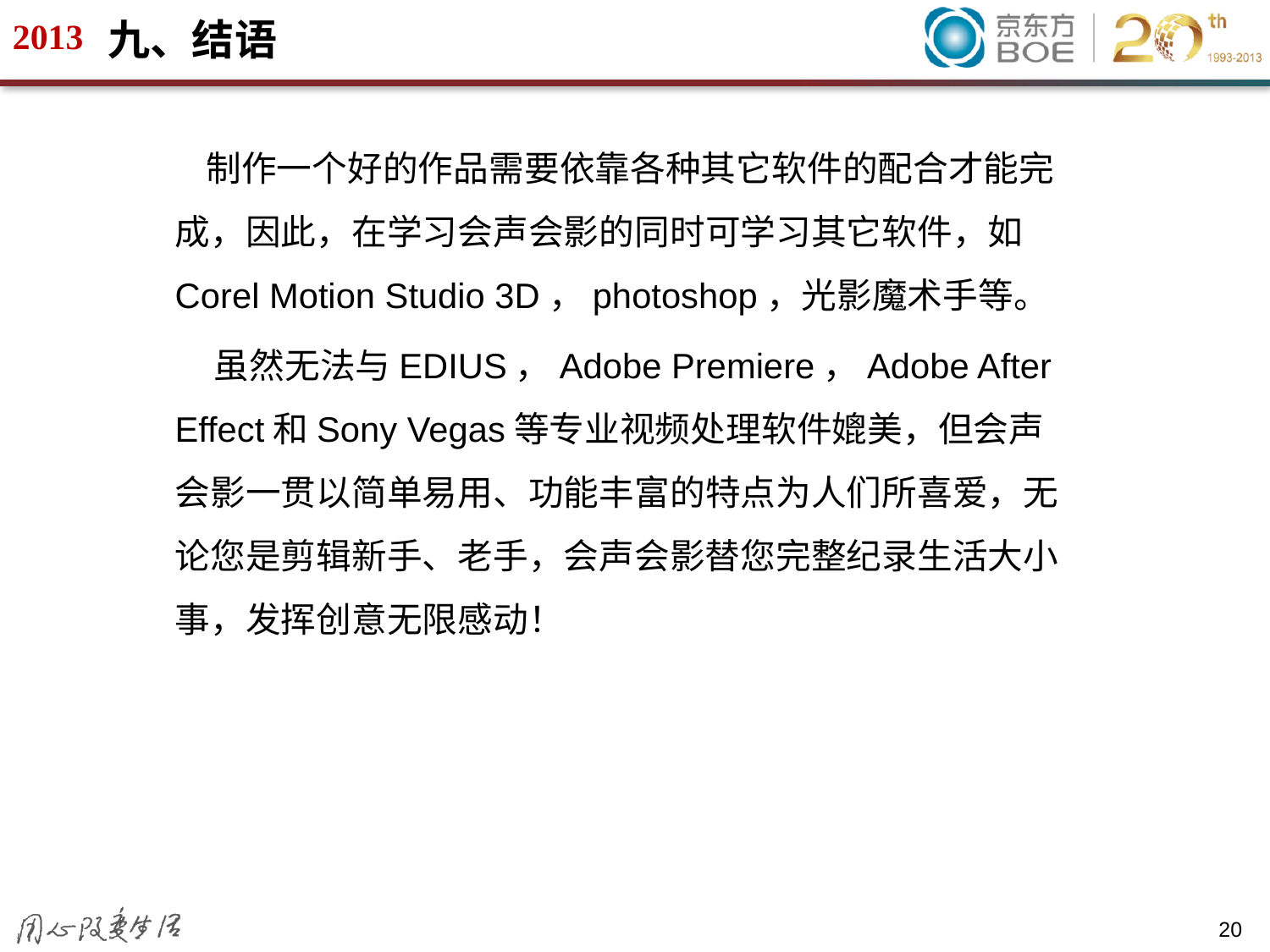

# 九、结语

         制作一个好的作品需要依靠各种其它软件的配合才能完成，因此，在学习会声会影的同时可学习其它软件，如Corel Motion Studio 3D，photoshop，光影魔术手等。
          虽然无法与EDIUS，Adobe Premiere，Adobe After Effect和Sony Vegas等专业视频处理软件媲美，但会声会影一贯以简单易用、功能丰富的特点为人们所喜爱，无论您是剪辑新手、老手，会声会影替您完整纪录生活大小事，发挥创意无限感动！
20